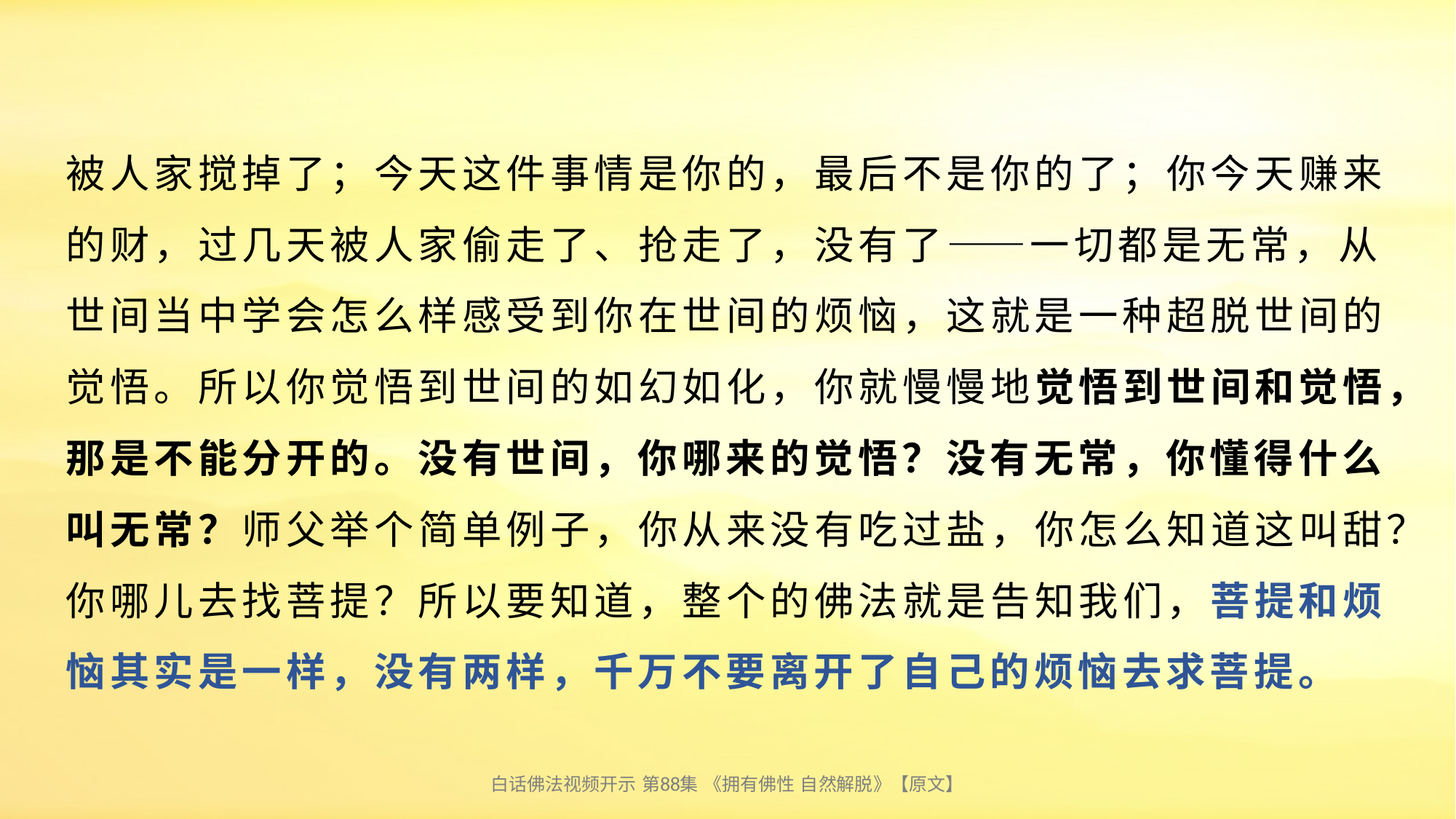

# 被人家搅掉了；今天这件事情是你的，最后不是你的了；你今天赚来的财，过几天被人家偷走了、抢走了，没有了——一切都是无常，从世间当中学会怎么样感受到你在世间的烦恼，这就是一种超脱世间的觉悟。所以你觉悟到世间的如幻如化，你就慢慢地觉悟到世间和觉悟，那是不能分开的。没有世间，你哪来的觉悟？没有无常，你懂得什么叫无常？师父举个简单例子，你从来没有吃过盐，你怎么知道这叫甜？你哪儿去找菩提？所以要知道，整个的佛法就是告知我们，菩提和烦恼其实是一样，没有两样，千万不要离开了自己的烦恼去求菩提。
白话佛法视频开示 第88集 《拥有佛性 自然解脱》【原文】